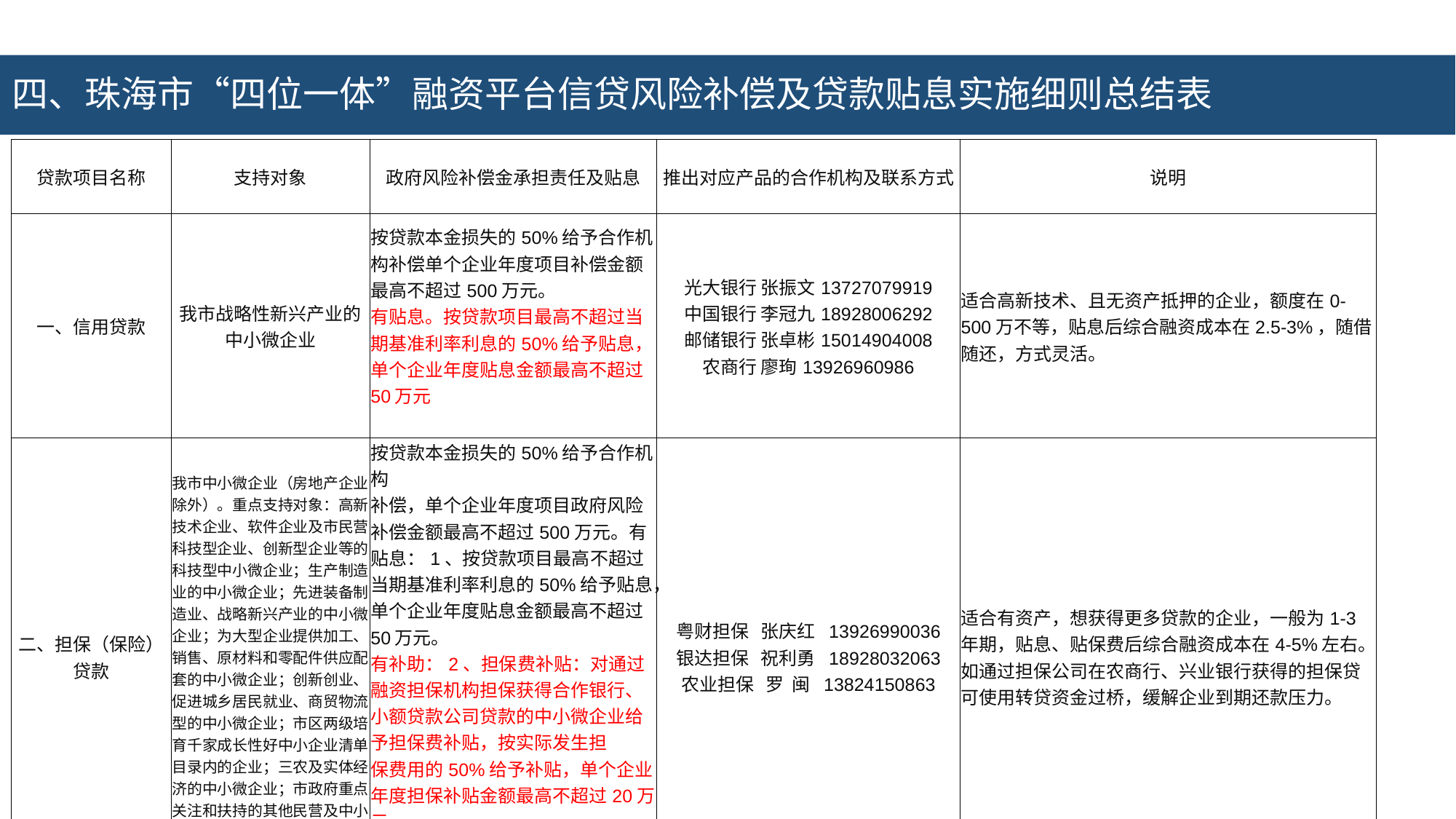

四、珠海市“四位一体”融资平台信贷风险补偿及贷款贴息实施细则总结表
| 贷款项目名称 | 支持对象 | 政府风险补偿金承担责任及贴息 | 推出对应产品的合作机构及联系方式 | 说明 |
| --- | --- | --- | --- | --- |
| 一、信用贷款 | 我市战略性新兴产业的中小微企业 | 按贷款本金损失的50%给予合作机构补偿单个企业年度项目补偿金额最高不超过500万元。 有贴息。按贷款项目最高不超过当期基准利率利息的50%给予贴息，单个企业年度贴息金额最高不超过50万元 | 光大银行 张振文13727079919 中国银行 李冠九18928006292 邮储银行 张卓彬15014904008 农商行 廖珣13926960986 | 适合高新技术、且无资产抵押的企业，额度在0-500万不等，贴息后综合融资成本在2.5-3%，随借随还，方式灵活。 |
| 二、担保（保险）贷款 | 我市中小微企业（房地产企业除外）。重点支持对象：高新技术企业、软件企业及市民营科技型企业、创新型企业等的科技型中小微企业；生产制造业的中小微企业；先进装备制造业、战略新兴产业的中小微企业；为大型企业提供加工、销售、原材料和零配件供应配套的中小微企业；创新创业、促进城乡居民就业、商贸物流型的中小微企业；市区两级培育千家成长性好中小企业清单目录内的企业；三农及实体经济的中小微企业；市政府重点关注和扶持的其他民营及中小微企业。 | 按贷款本金损失的50%给予合作机构 补偿，单个企业年度项目政府风险补偿金额最高不超过500万元。有贴息：1、按贷款项目最高不超过当期基准利率利息的50%给予贴息，单个企业年度贴息金额最高不超过50万元。 有补助：2、担保费补贴：对通过融资担保机构担保获得合作银行、 小额贷款公司贷款的中小微企业给予担保费补贴，按实际发生担 保费用的50%给予补贴，单个企业年度担保补贴金额最高不超过20万元 | 粤财担保 张庆红 13926990036 银达担保 祝利勇 18928032063 农业担保 罗 闽 13824150863 | 适合有资产，想获得更多贷款的企业，一般为1-3年期，贴息、贴保费后综合融资成本在4-5%左右。如通过担保公司在农商行、兴业银行获得的担保贷可使用转贷资金过桥，缓解企业到期还款压力。 |